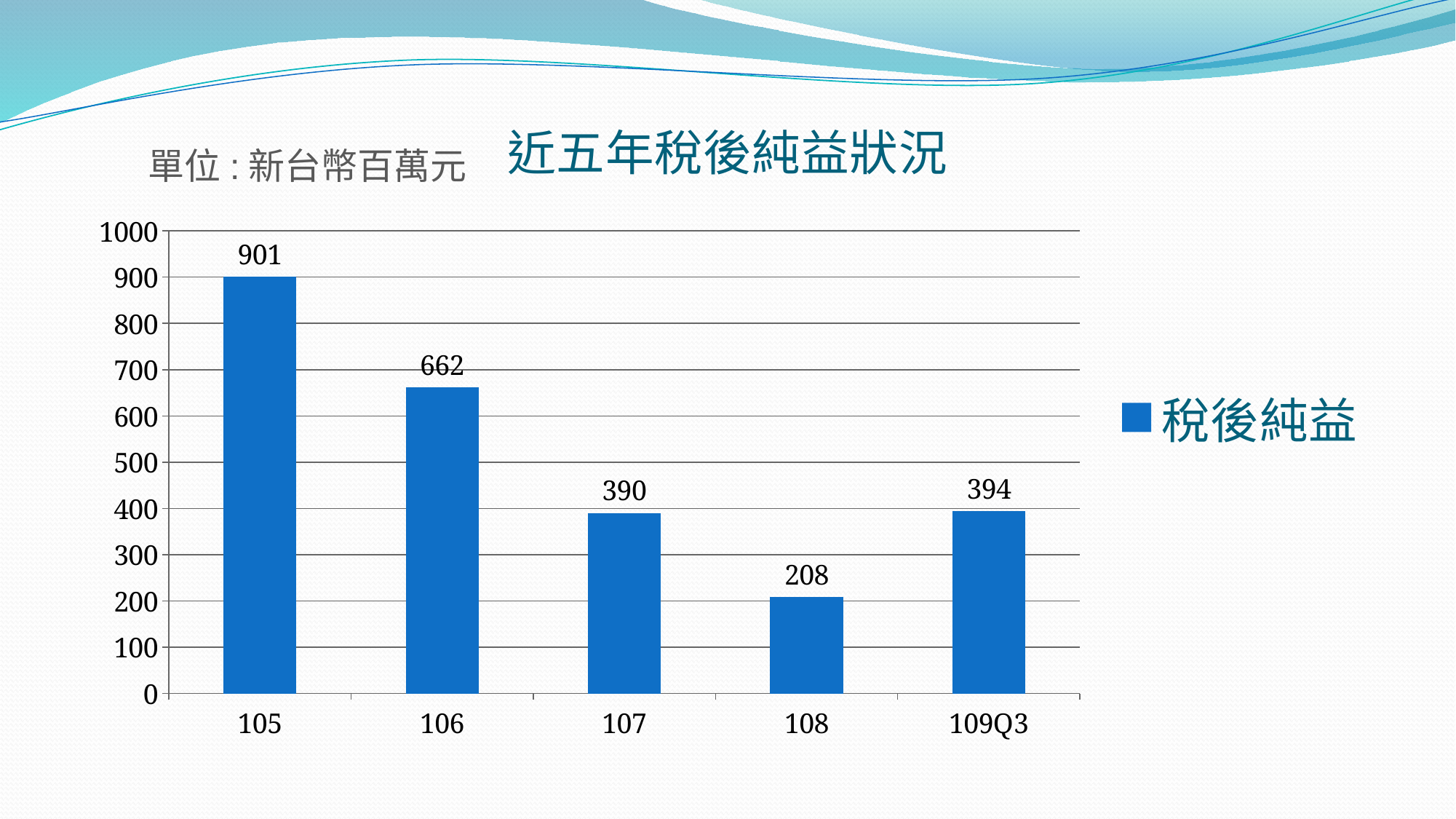

### Chart: 近五年稅後純益狀況

| Category | 稅後純益 |
|---|---|
| 105 | 901.0 |
| 106 | 662.0 |
| 107 | 390.0 |
| 108 | 208.0 |
| 109Q3 | 394.0 |
單位:新台幣百萬元